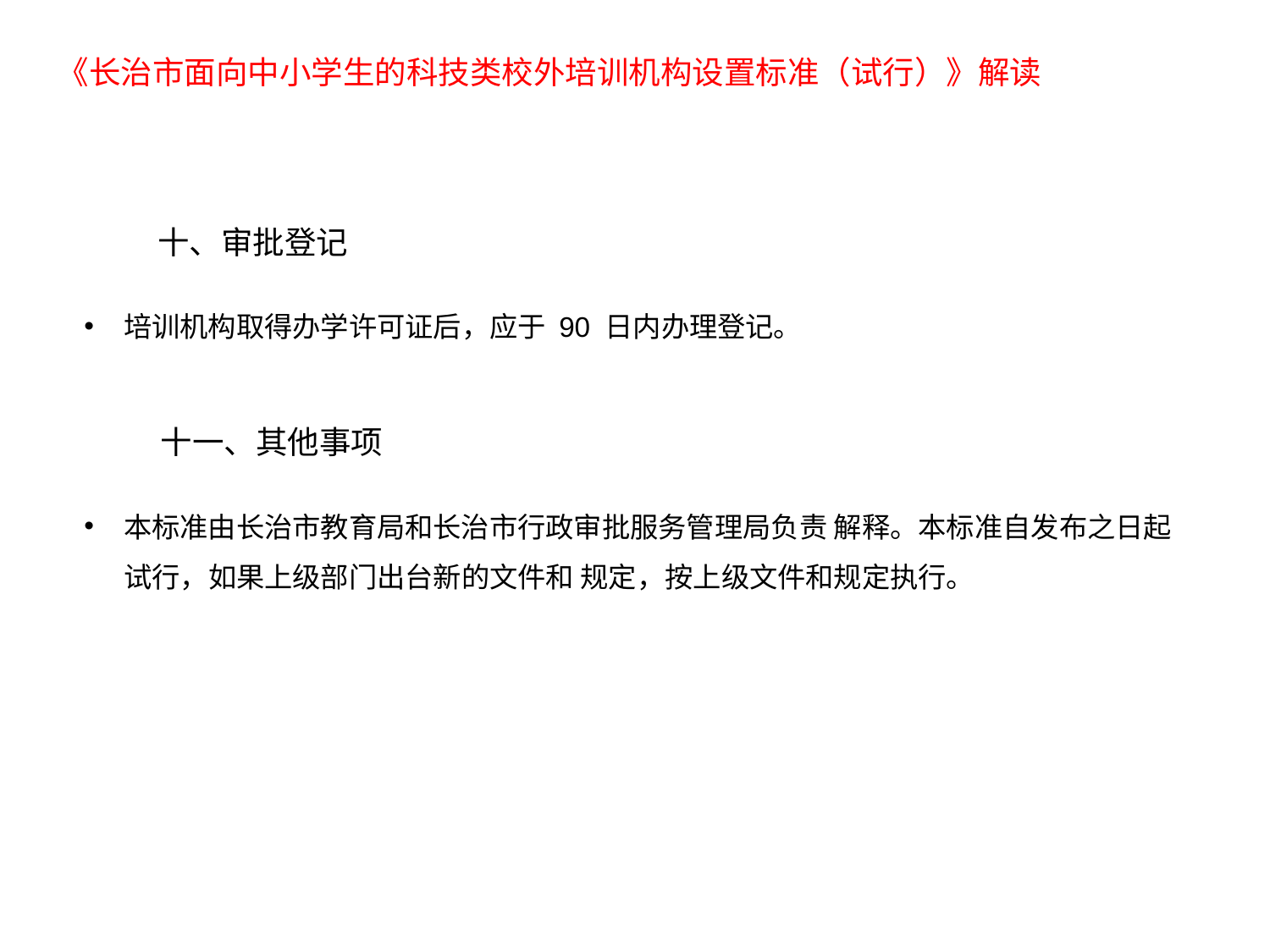

《长治市面向中小学生的科技类校外培训机构设置标准（试行）》解读
十、审批登记
培训机构取得办学许可证后，应于 90 日内办理登记。
十一、其他事项
本标准由长治市教育局和长治市行政审批服务管理局负责 解释。本标准自发布之日起试行，如果上级部门出台新的文件和 规定，按上级文件和规定执行。